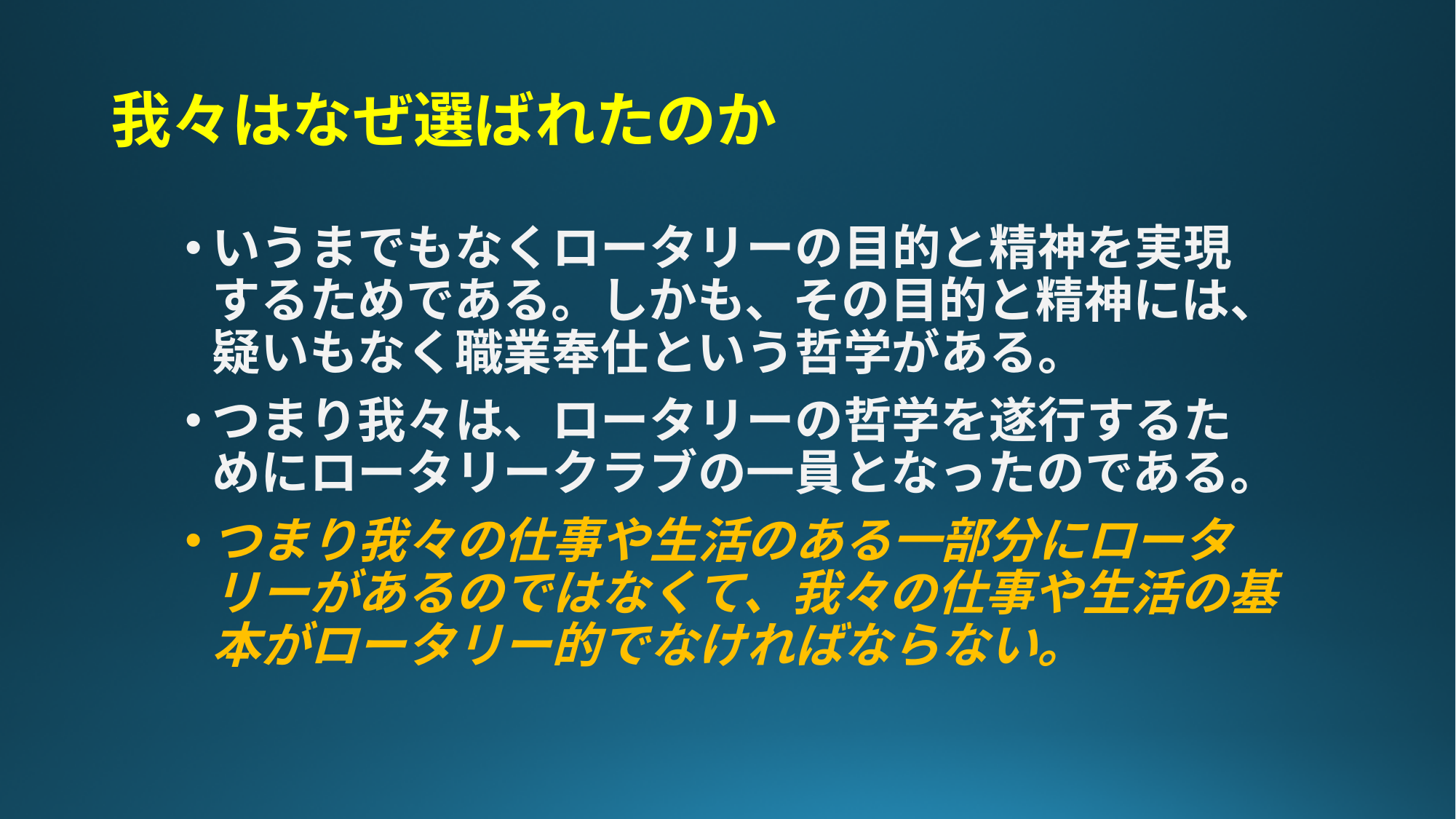

# 我々はなぜ選ばれたのか
いうまでもなくロータリーの目的と精神を実現するためである。しかも、その目的と精神には、疑いもなく職業奉仕という哲学がある。
つまり我々は、ロータリーの哲学を遂行するためにロータリークラブの一員となったのである。
つまり我々の仕事や生活のある一部分にロータリーがあるのではなくて、我々の仕事や生活の基本がロータリー的でなければならない。